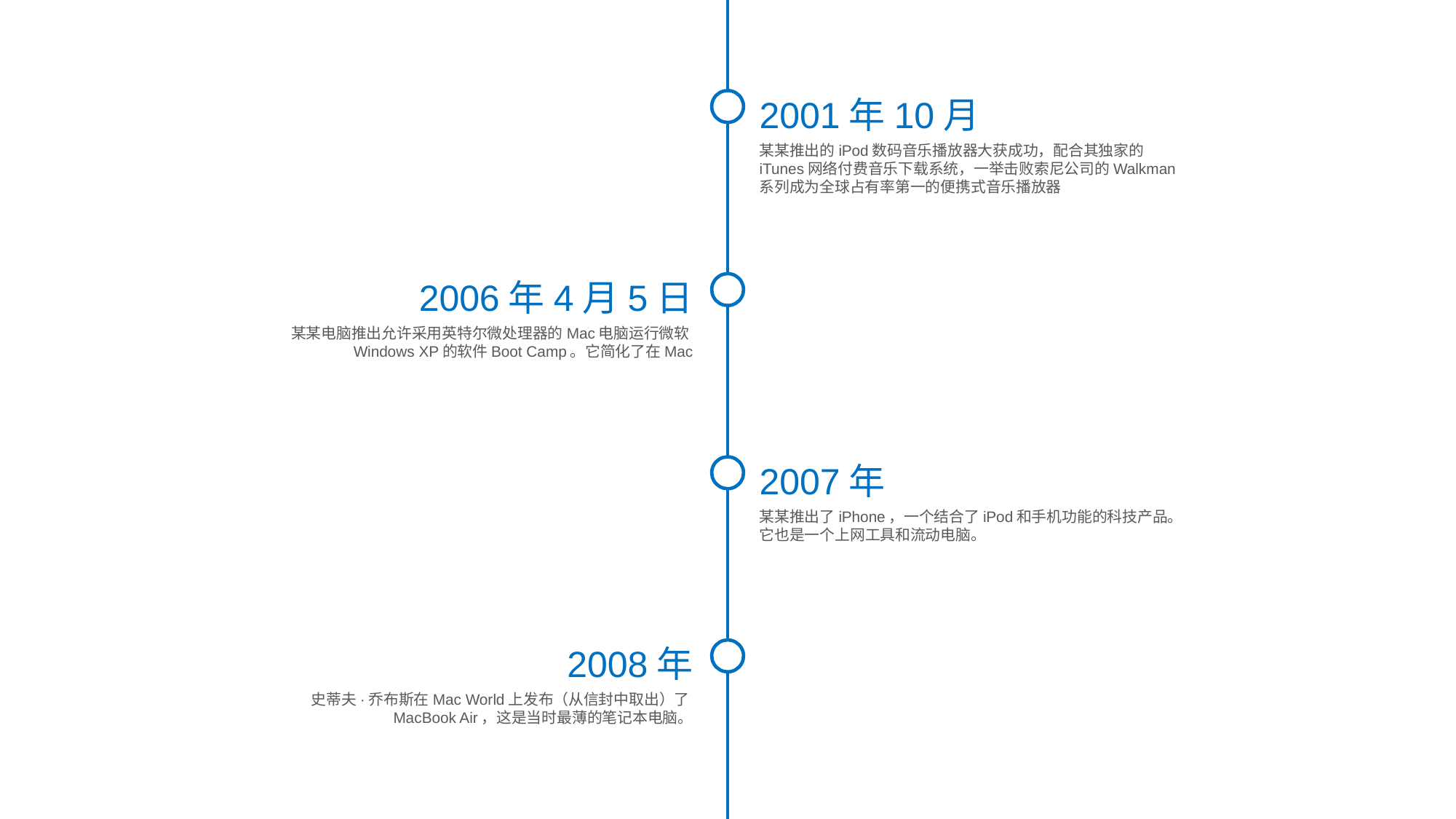

2001年10月

某某推出的iPod数码音乐播放器大获成功，配合其独家的iTunes网络付费音乐下载系统，一举击败索尼公司的Walkman系列成为全球占有率第一的便携式音乐播放器
2006年4月5日

某某电脑推出允许采用英特尔微处理器的Mac电脑运行微软Windows XP的软件Boot Camp。它简化了在Mac
2007年

某某推出了iPhone，一个结合了iPod和手机功能的科技产品。它也是一个上网工具和流动电脑。
2008年

史蒂夫·乔布斯在Mac World上发布（从信封中取出）了MacBook Air，这是当时最薄的笔记本电脑。